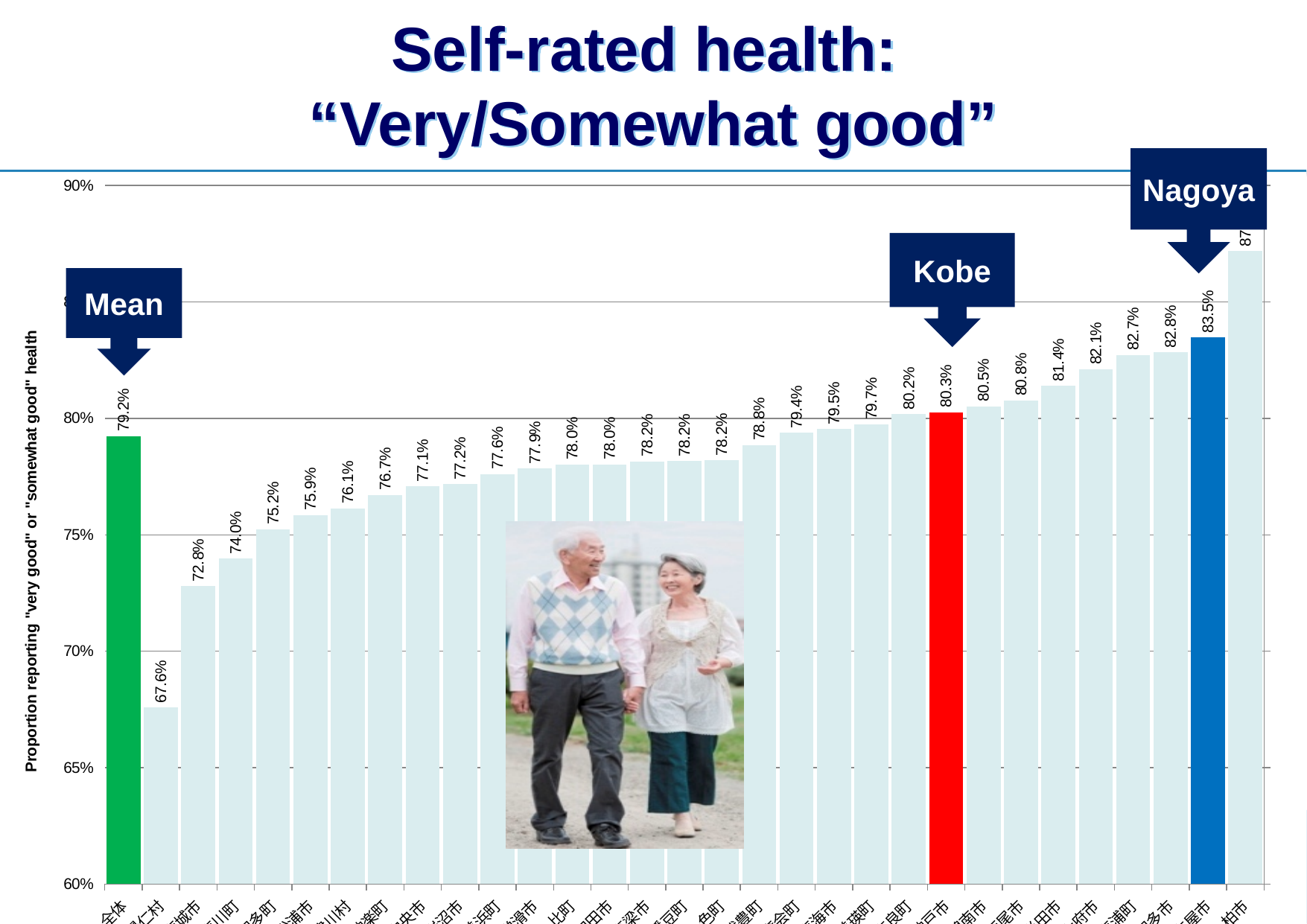

# Self-rated health: “Very/Somewhat good”
Nagoya

### Chart

| Category |  |
|---|---|
| 柏市 | 0.8718270134754007 |
| 名古屋市 | 0.8347014505791083 |
| 知多市 | 0.8283177109028116 |
| 東浦町 | 0.8272642390289449 |
| 大府市 | 0.8211111111111111 |
| 半田市 | 0.8140350877192982 |
| 西尾市 | 0.8077220077220075 |
| 碧南市 | 0.8051364365971112 |
| 神戸市 | 0.8026792179580025 |
| 吉良町 | 0.8018076178179471 |
| 美瑛町 | 0.7973977695167286 |
| 東海市 | 0.795433789954337 |
| 度会町 | 0.7937500000000004 |
| 武豊町 | 0.7884977156678312 |
| 一色町 | 0.7819548872180455 |
| 幡豆町 | 0.7815964523281601 |
| 高梁市 | 0.7815468113975577 |
| 十和田市 | 0.7802469135802469 |
| 阿久比町 | 0.7801724137931036 |
| 常滑市 | 0.7785270629991129 |
| 美浜町 | 0.7760878749471909 |
| 岩沼市 | 0.7717871252614453 |
| 中央市 | 0.7707509881422926 |
| 東神楽町 | 0.7671353251318102 |
| 十津川村 | 0.7614080834419817 |
| 松浦市 | 0.7585284280936456 |
| 南知多町 | 0.7523852794184467 |
| 東川町 | 0.7397260273972602 |
| 南城市 | 0.7280320748412964 |
| 今帰仁村 | 0.6758321273516642 |
| 全体 | 0.7924402496924828 |
Kobe
Mean